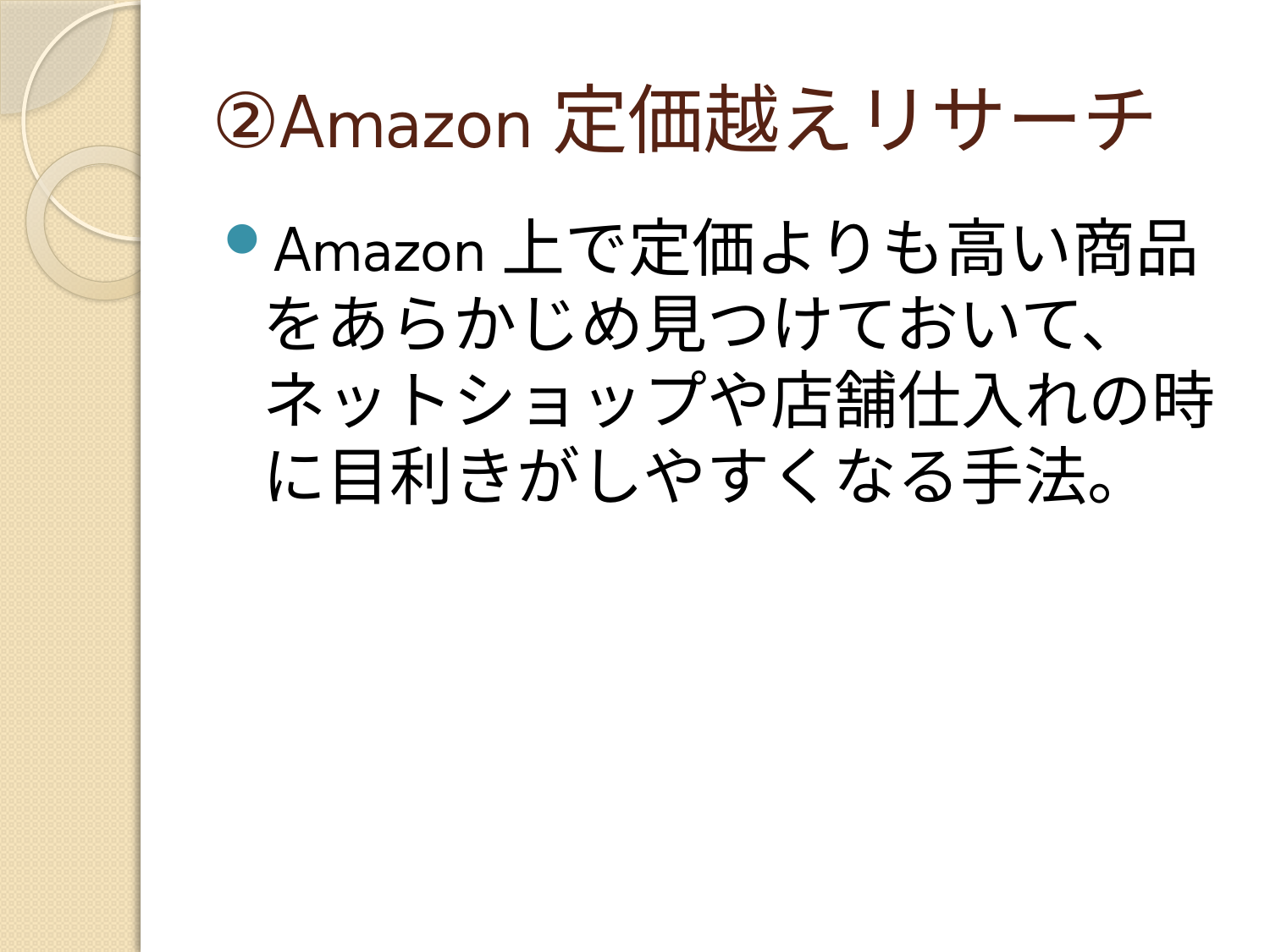

# ②Amazon定価越えリサーチ
Amazon上で定価よりも高い商品をあらかじめ見つけておいて、ネットショップや店舗仕入れの時に目利きがしやすくなる手法。